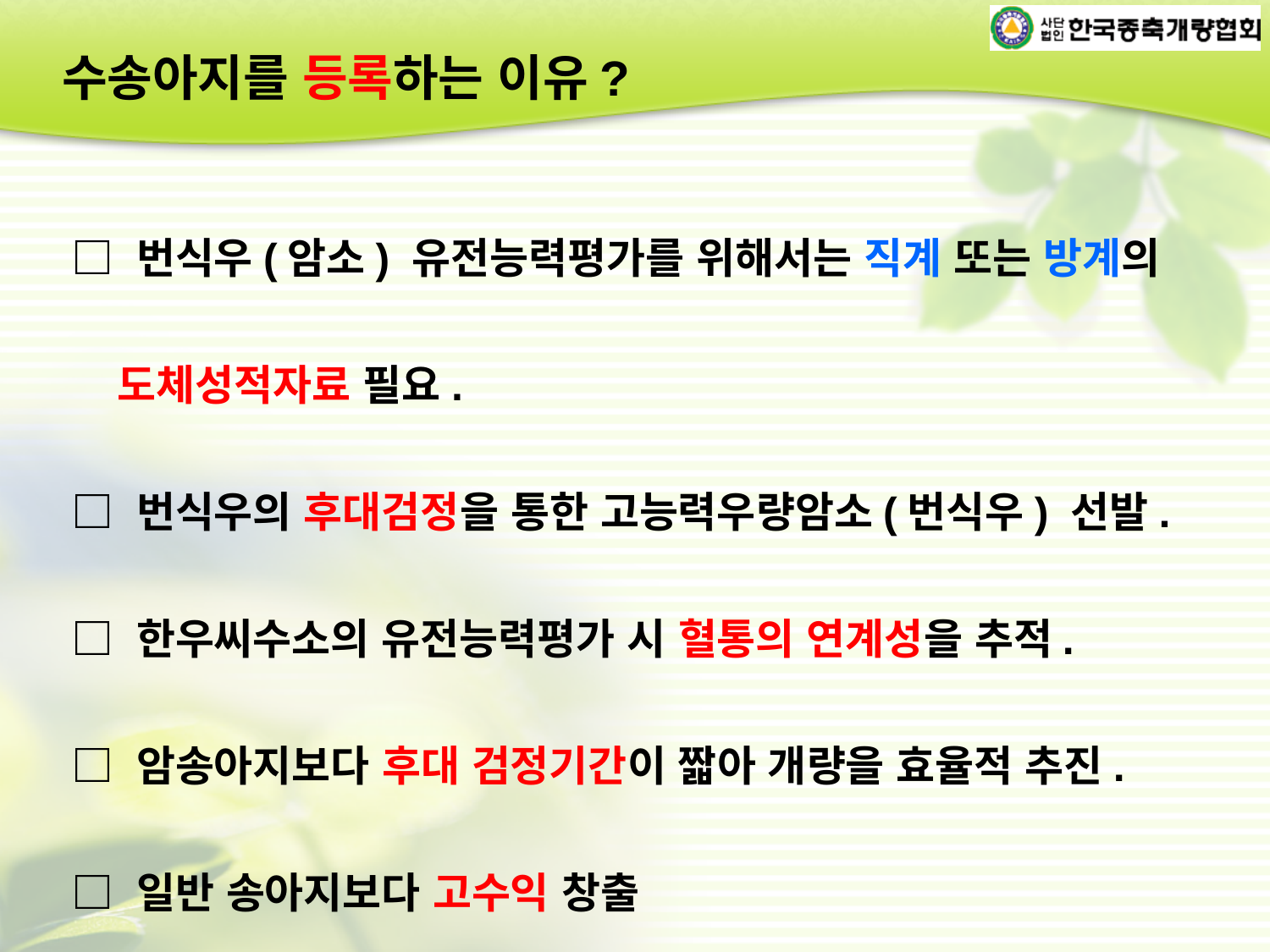

수송아지를 등록하는 이유?
□ 번식우(암소) 유전능력평가를 위해서는 직계 또는 방계의
   도체성적자료 필요.
□ 번식우의 후대검정을 통한 고능력우량암소(번식우) 선발.
□ 한우씨수소의 유전능력평가 시 혈통의 연계성을 추적.
□ 암송아지보다 후대 검정기간이 짧아 개량을 효율적 추진.
□ 일반 송아지보다 고수익 창출